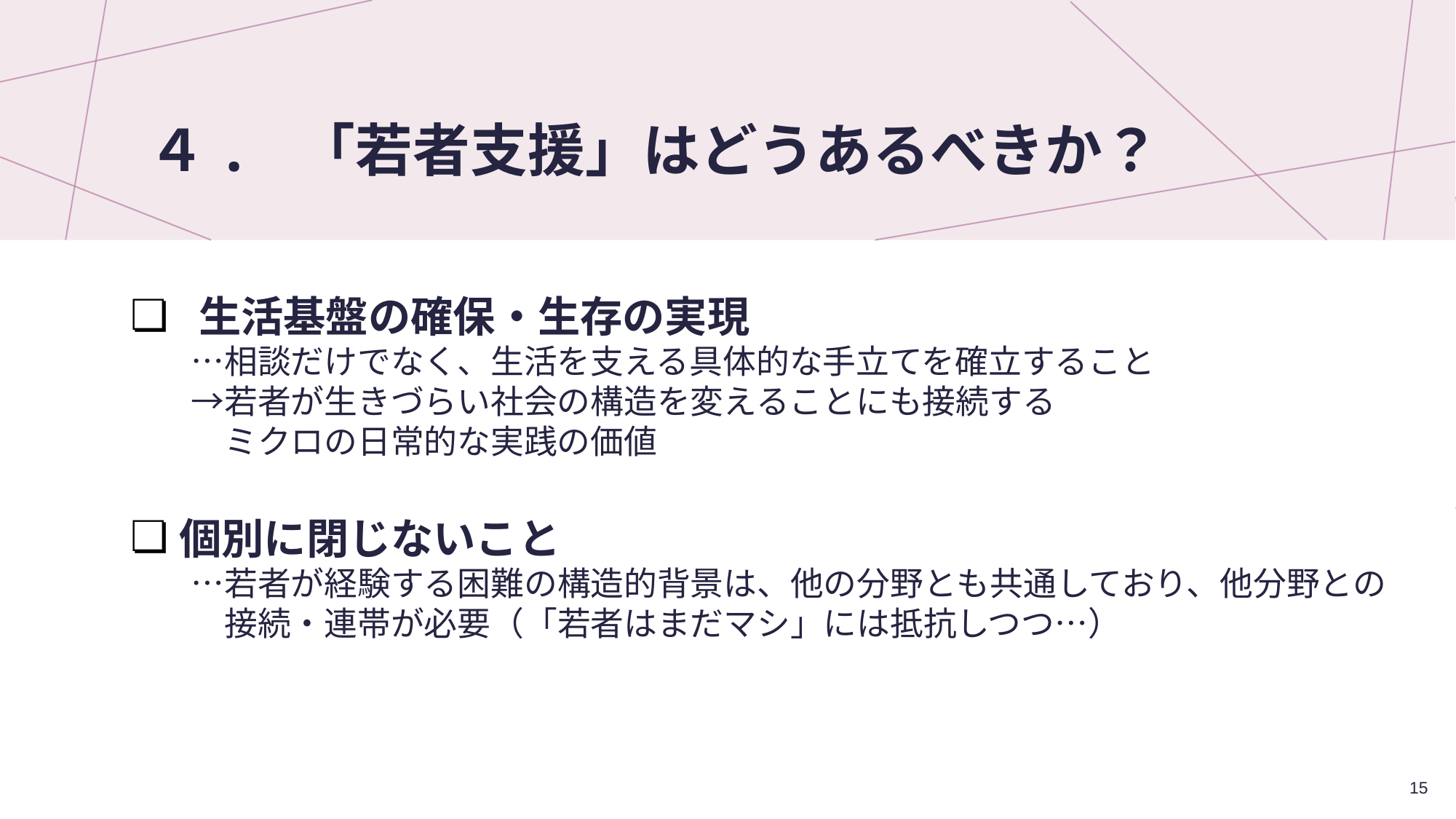

# ４. 「若者支援」はどうあるべきか？
 生活基盤の確保・生存の実現
　　…相談だけでなく、生活を支える具体的な手立てを確立すること
　　→若者が生きづらい社会の構造を変えることにも接続する
　　　ミクロの日常的な実践の価値

個別に閉じないこと
　　…若者が経験する困難の構造的背景は、他の分野とも共通しており、他分野との
　　　接続・連帯が必要（「若者はまだマシ」には抵抗しつつ…）

15